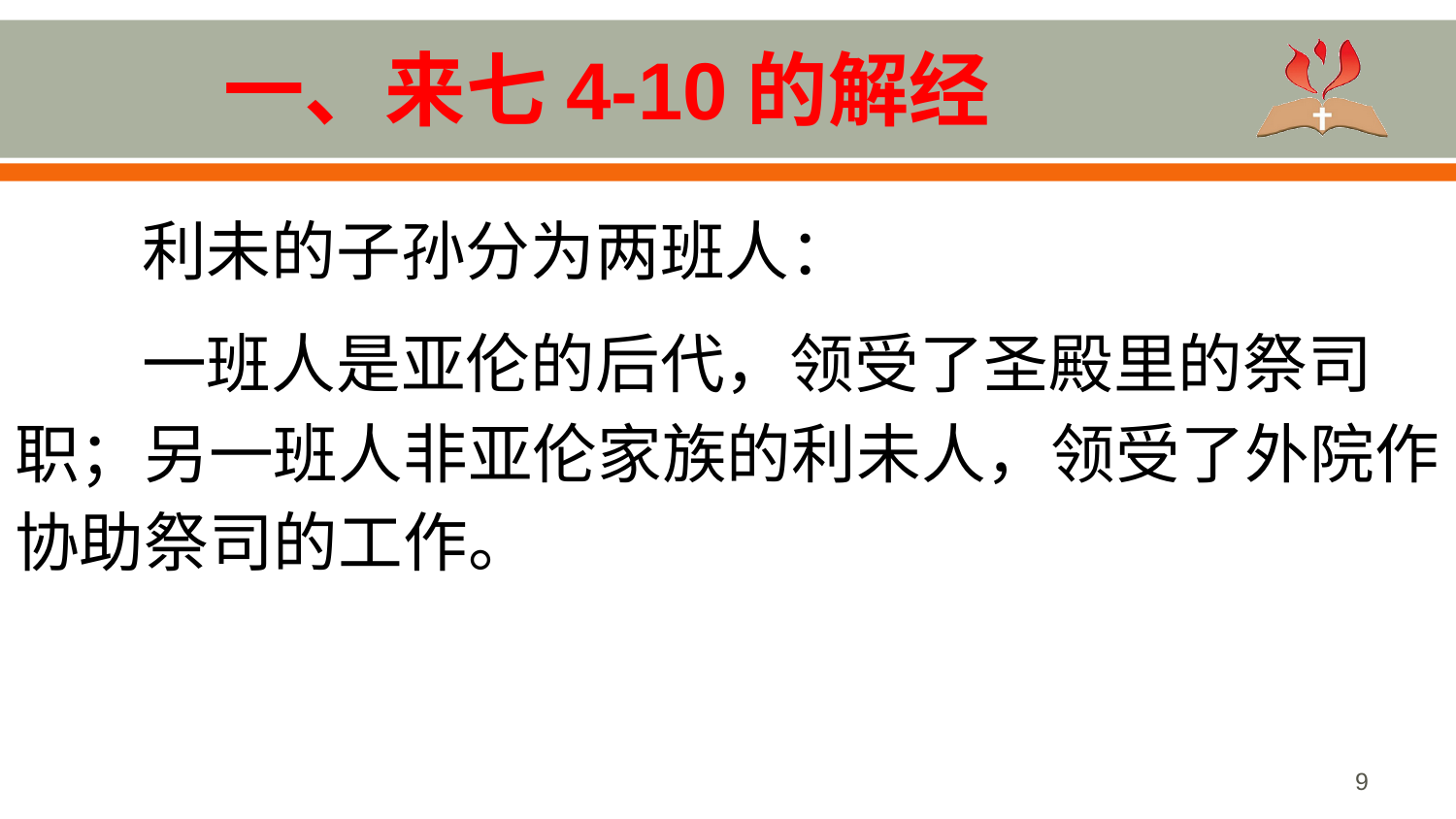

# 一、来七4-10的解经
利未的子孙分为两班人：
一班人是亚伦的后代，领受了圣殿里的祭司职；另一班人非亚伦家族的利未人，领受了外院作协助祭司的工作。

9